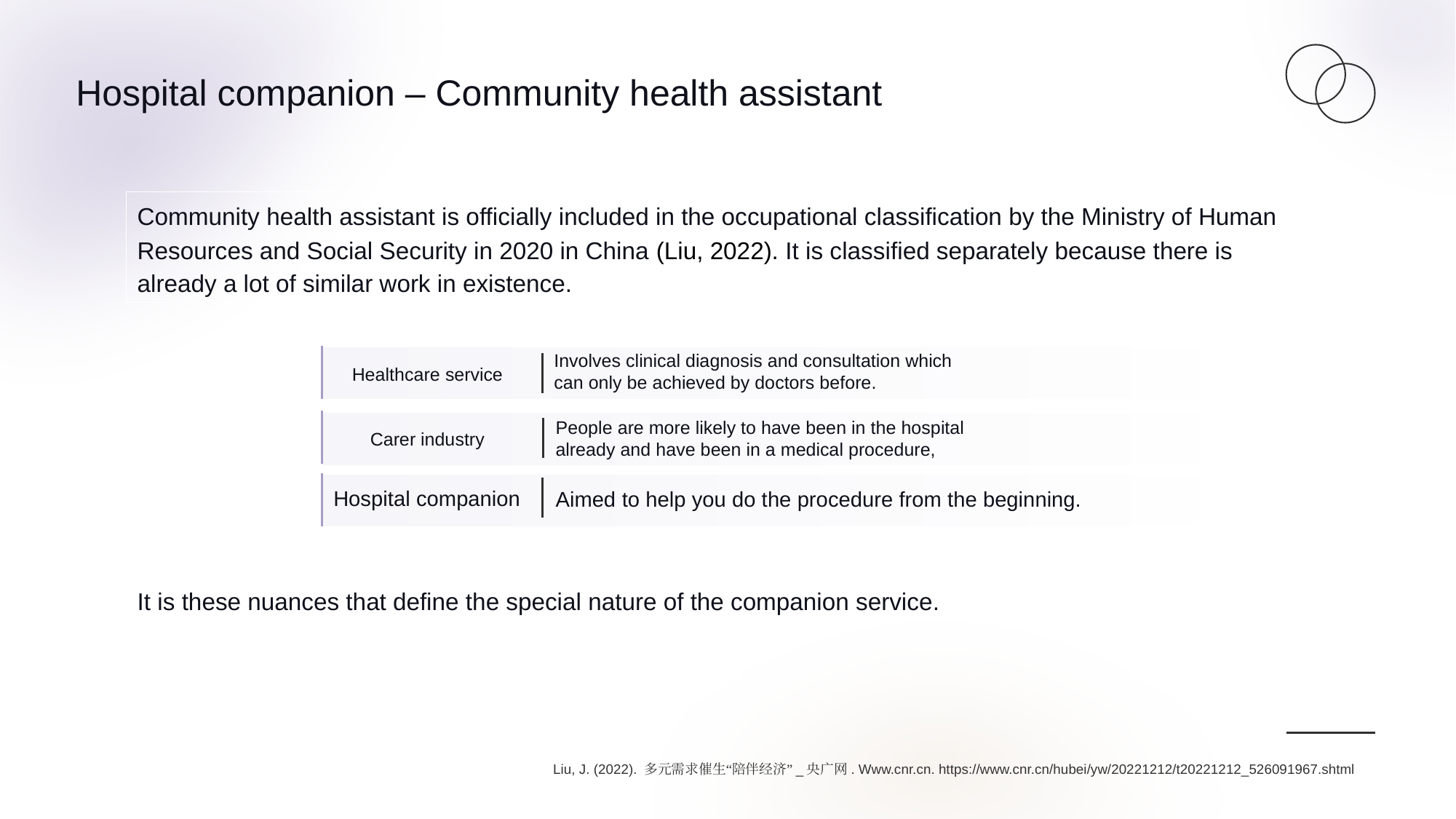

Hospital companion – Community health assistant
Community health assistant is officially included in the occupational classification by the Ministry of Human Resources and Social Security in 2020 in China (Liu, 2022). It is classified separately because there is already a lot of similar work in existence.
Involves clinical diagnosis and consultation which can only be achieved by doctors before.
Healthcare service
People are more likely to have been in the hospital already and have been in a medical procedure,
Carer industry
Hospital companion
Aimed to help you do the procedure from the beginning.
It is these nuances that define the special nature of the companion service.
Liu, J. (2022). 多元需求催生“陪伴经济”_央广网. Www.cnr.cn. https://www.cnr.cn/hubei/yw/20221212/t20221212_526091967.shtml